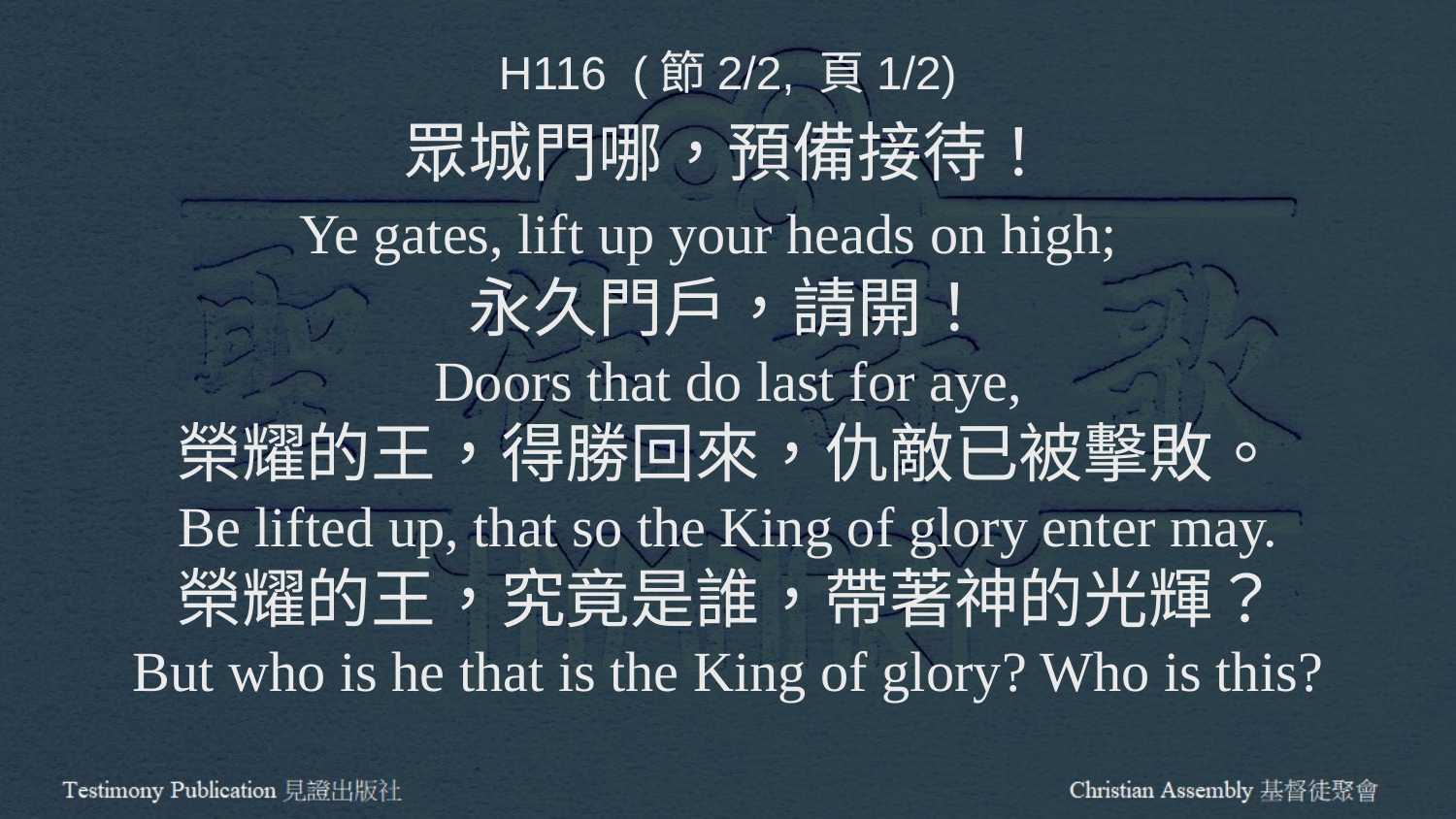

H116  (節2/2, 頁1/2)
眾城門哪，預備接待！
Ye gates, lift up your heads on high;
永久門戶，請開！
Doors that do last for aye,
榮耀的王，得勝回來，仇敵已被擊敗。
Be lifted up, that so the King of glory enter may.
榮耀的王，究竟是誰，帶著神的光輝？
But who is he that is the King of glory? Who is this?